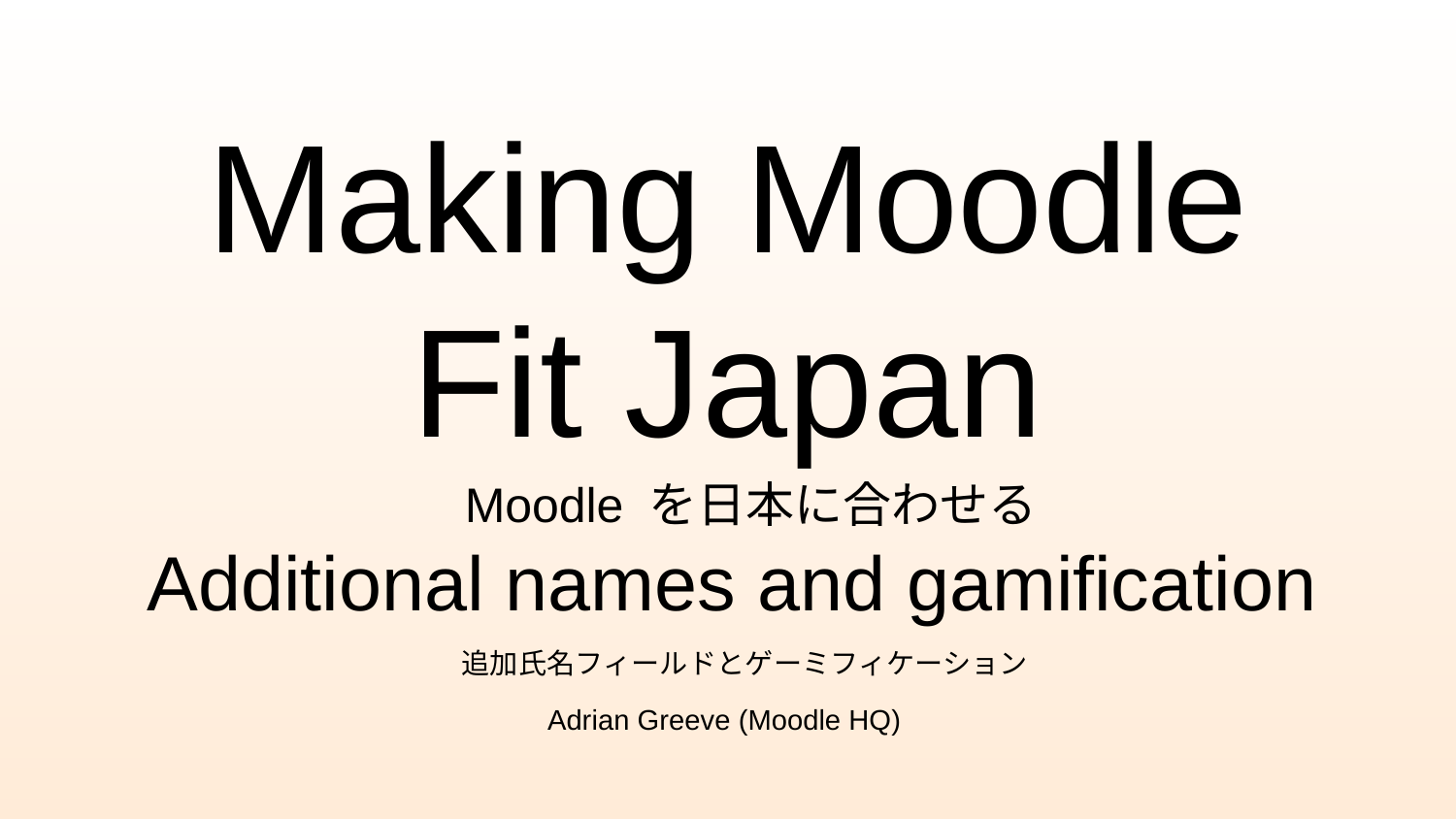

# Making Moodle Fit Japan
Moodle を日本に合わせる
Additional names and gamification
追加氏名フィールドとゲーミフィケーション
Adrian Greeve (Moodle HQ)